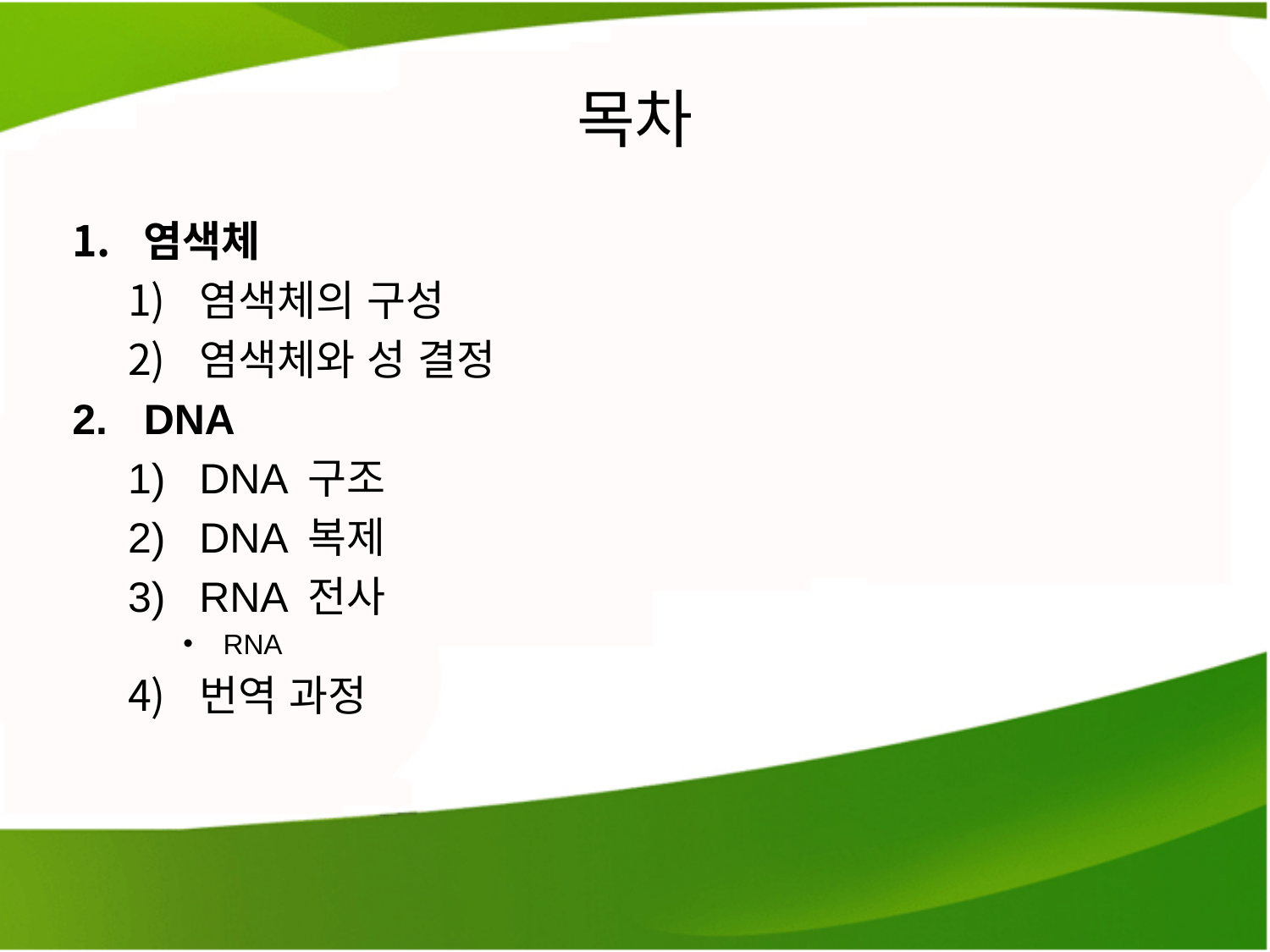

# 목차
염색체
염색체의 구성
염색체와 성 결정
DNA
DNA 구조
DNA 복제
RNA 전사
RNA
번역 과정